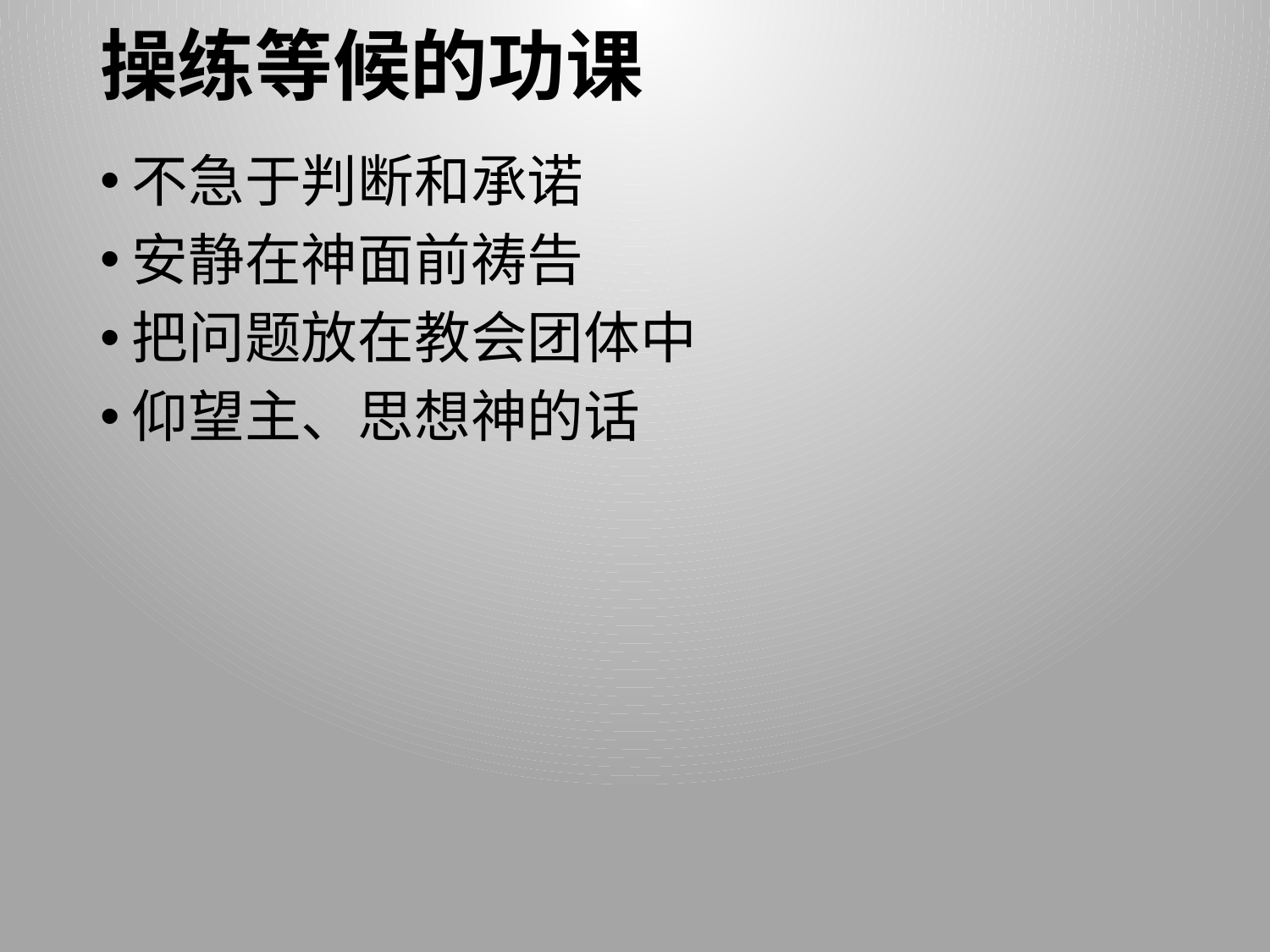

# 操练等候的功课
不急于判断和承诺
安静在神面前祷告
把问题放在教会团体中
仰望主、思想神的话